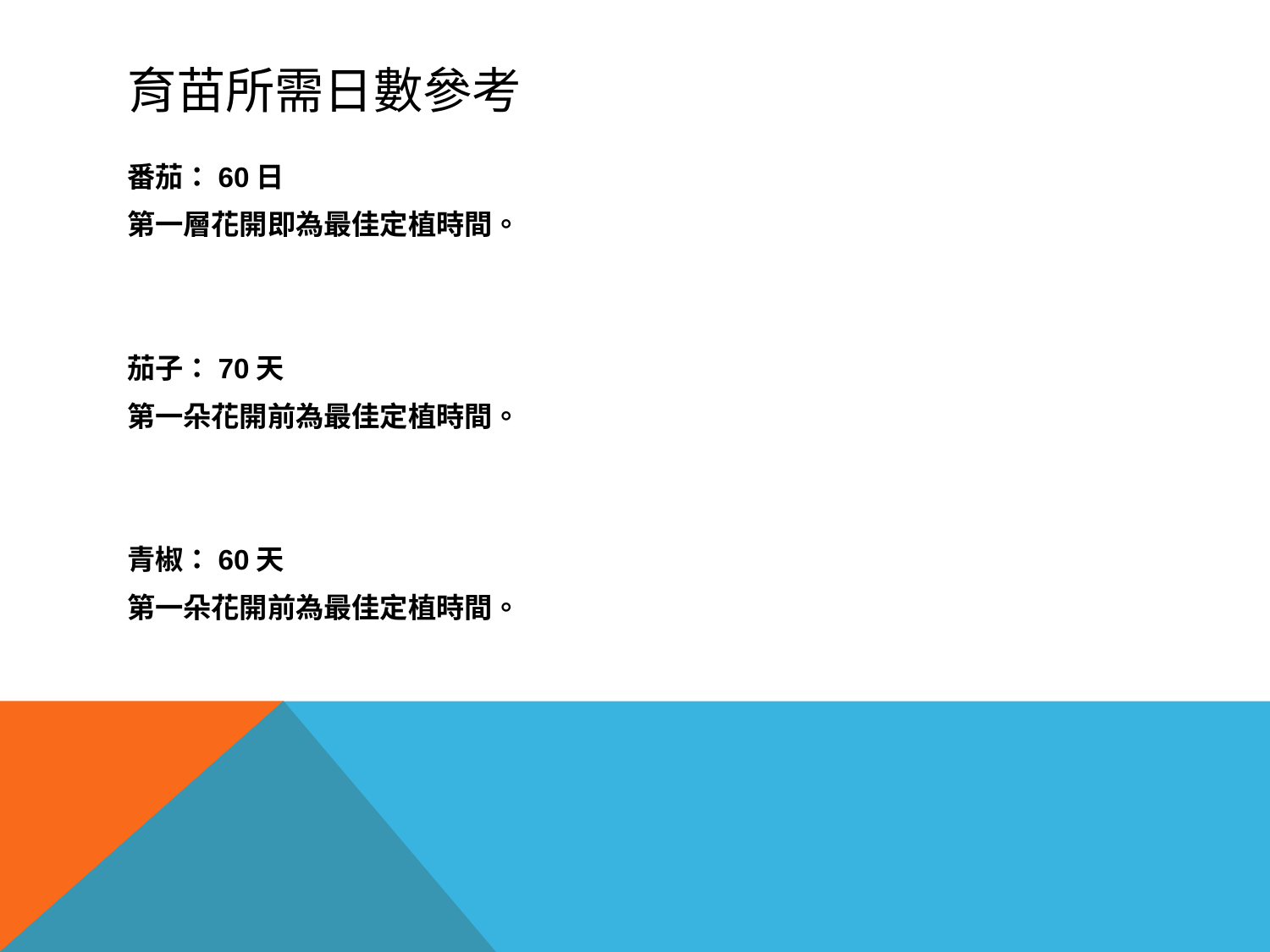

# 育苗所需日數參考
番茄：60日
第一層花開即為最佳定植時間。

茄子：70天
第一朵花開前為最佳定植時間。

青椒：60天
第一朵花開前為最佳定植時間。